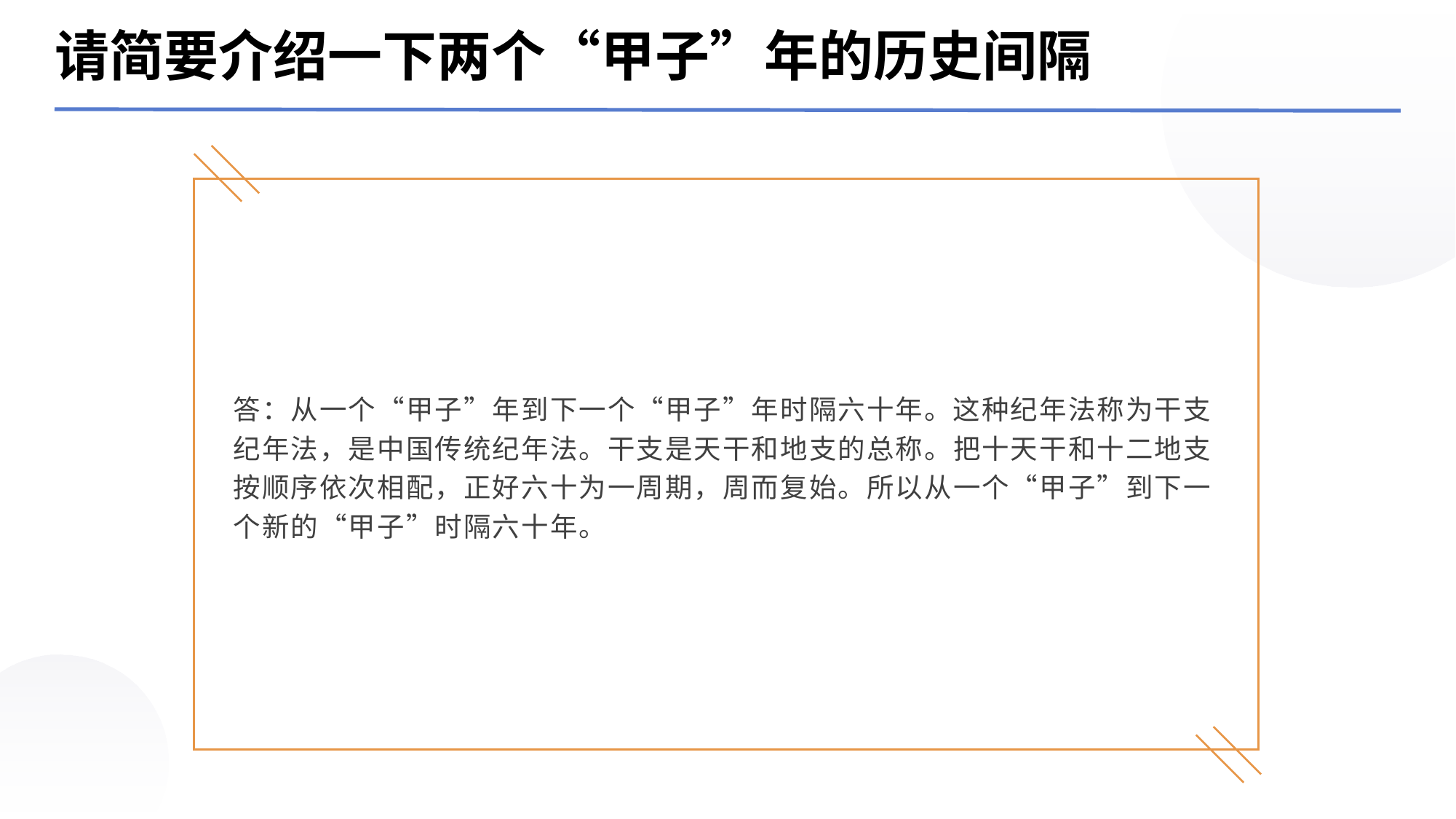

请简要介绍一下两个“甲子”年的历史间隔

答：从一个“甲子”年到下一个“甲子”年时隔六十年。这种纪年法称为干支纪年法，是中国传统纪年法。干支是天干和地支的总称。把十天干和十二地支按顺序依次相配，正好六十为一周期，周而复始。所以从一个“甲子”到下一个新的“甲子”时隔六十年。